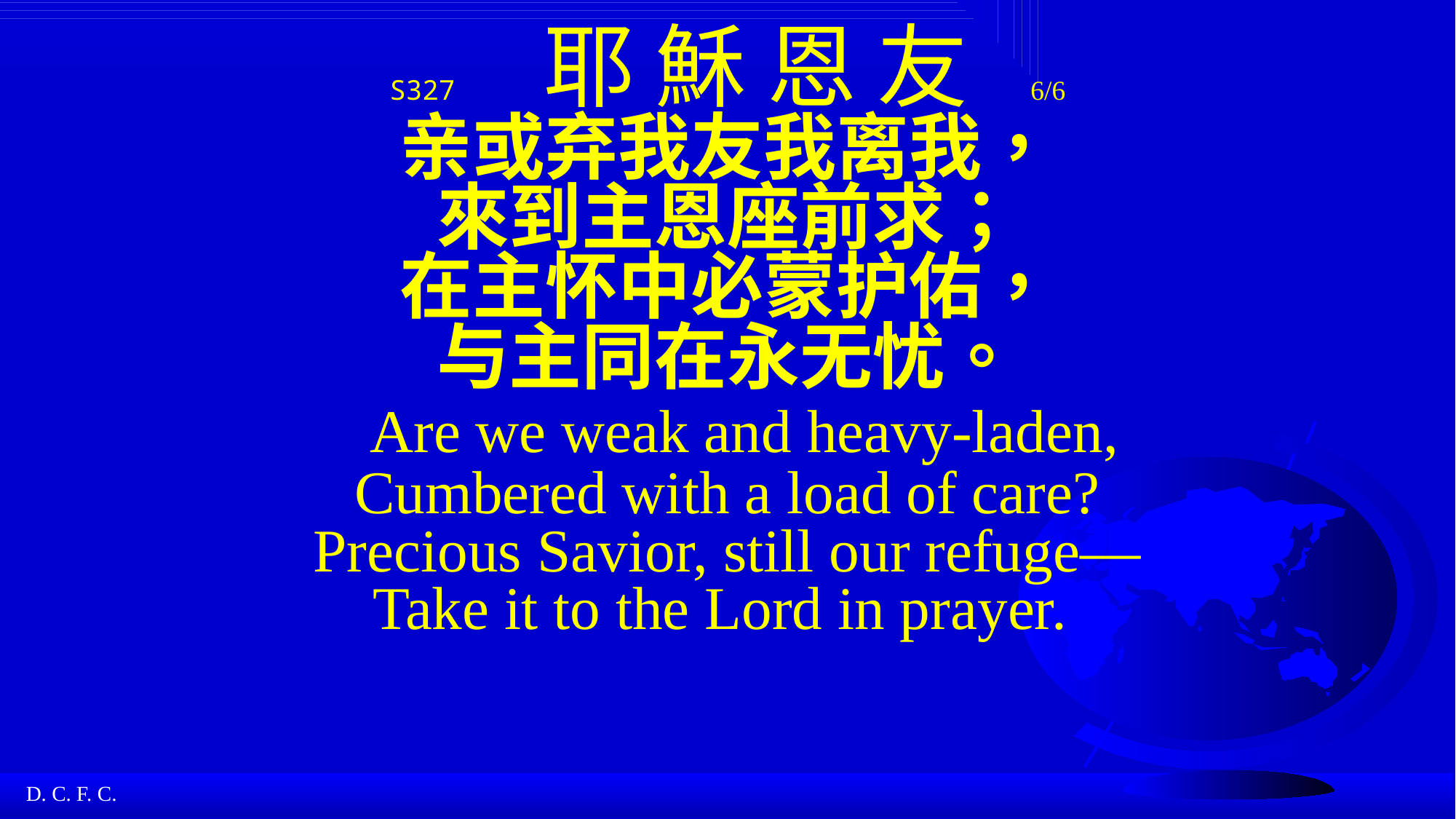

# S327     耶 穌 恩 友         6/6 亲或弃我友我离我， 來到主恩座前求； 在主怀中必蒙护佑， 与主同在永无忧。 Are we weak and heavy-laden, Cumbered with a load of care? Precious Savior, still our refuge— Take it to the Lord in prayer.